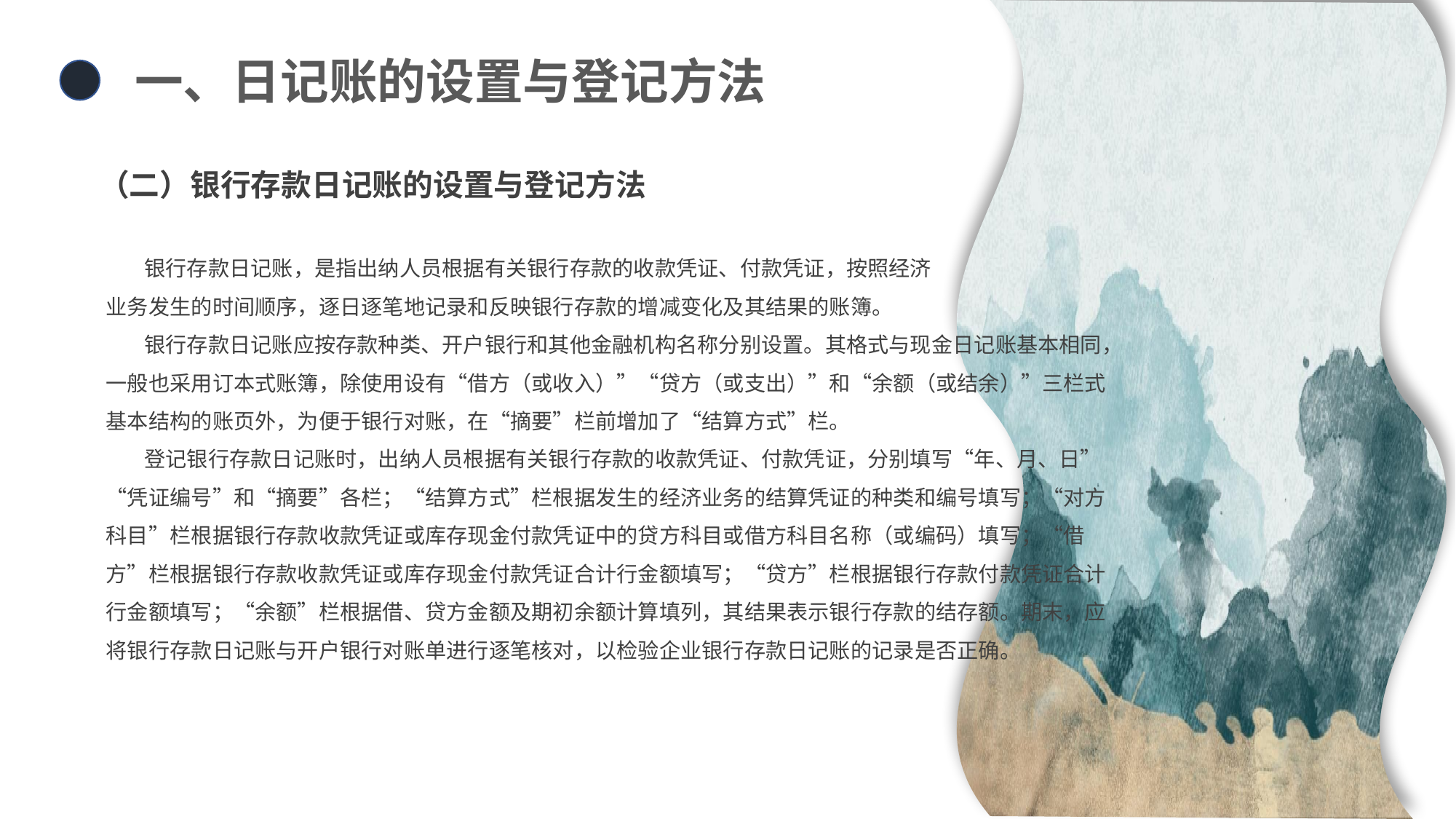

一、日记账的设置与登记方法

（二）银行存款日记账的设置与登记方法

       银行存款日记账，是指出纳人员根据有关银行存款的收款凭证、付款凭证，按照经济
业务发生的时间顺序，逐日逐笔地记录和反映银行存款的增减变化及其结果的账簿。
       银行存款日记账应按存款种类、开户银行和其他金融机构名称分别设置。其格式与现金日记账基本相同，一般也采用订本式账簿，除使用设有“借方（或收入）”“贷方（或支出）”和“余额（或结余）”三栏式基本结构的账页外，为便于银行对账，在“摘要”栏前增加了“结算方式”栏。
       登记银行存款日记账时，出纳人员根据有关银行存款的收款凭证、付款凭证，分别填写“年、月、日”“凭证编号”和“摘要”各栏；“结算方式”栏根据发生的经济业务的结算凭证的种类和编号填写；“对方科目”栏根据银行存款收款凭证或库存现金付款凭证中的贷方科目或借方科目名称（或编码）填写；“借方”栏根据银行存款收款凭证或库存现金付款凭证合计行金额填写；“贷方”栏根据银行存款付款凭证合计行金额填写；“余额”栏根据借、贷方金额及期初余额计算填列，其结果表示银行存款的结存额。期末，应将银行存款日记账与开户银行对账单进行逐笔核对，以检验企业银行存款日记账的记录是否正确。